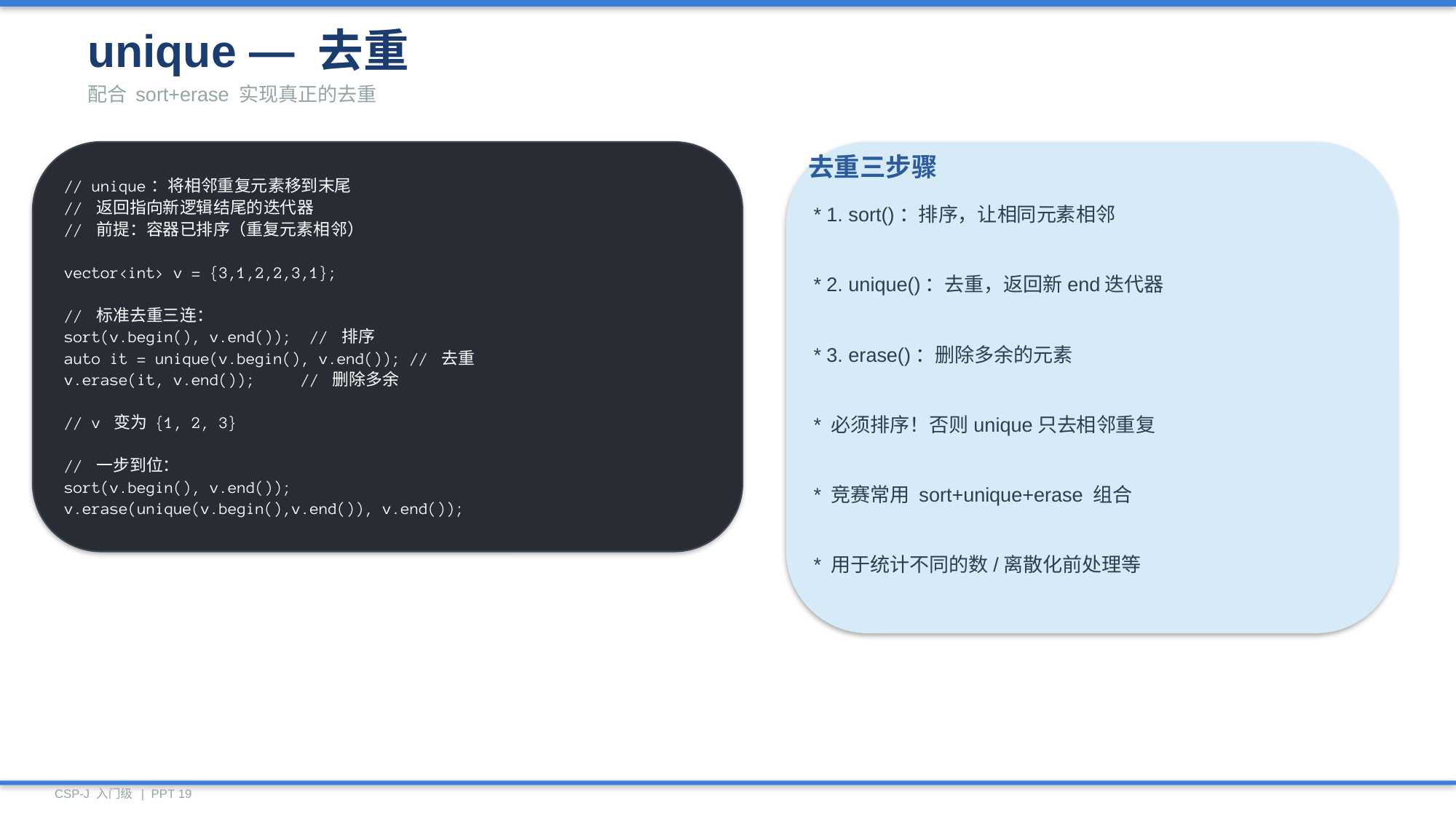

unique — 去重
配合 sort+erase 实现真正的去重
// unique：将相邻重复元素移到末尾
// 返回指向新逻辑结尾的迭代器
// 前提：容器已排序（重复元素相邻）

vector<int> v = {3,1,2,2,3,1};

// 标准去重三连：
sort(v.begin(), v.end());  // 排序
auto it = unique(v.begin(), v.end()); // 去重
v.erase(it, v.end());     // 删除多余

// v 变为 {1, 2, 3}

// 一步到位：
sort(v.begin(), v.end());
v.erase(unique(v.begin(),v.end()), v.end());

去重三步骤
* 1. sort()：排序，让相同元素相邻
* 2. unique()：去重，返回新end迭代器
* 3. erase()：删除多余的元素
* 必须排序！否则unique只去相邻重复
* 竞赛常用 sort+unique+erase 组合
* 用于统计不同的数/离散化前处理等

CSP-J 入门级  |  PPT 19